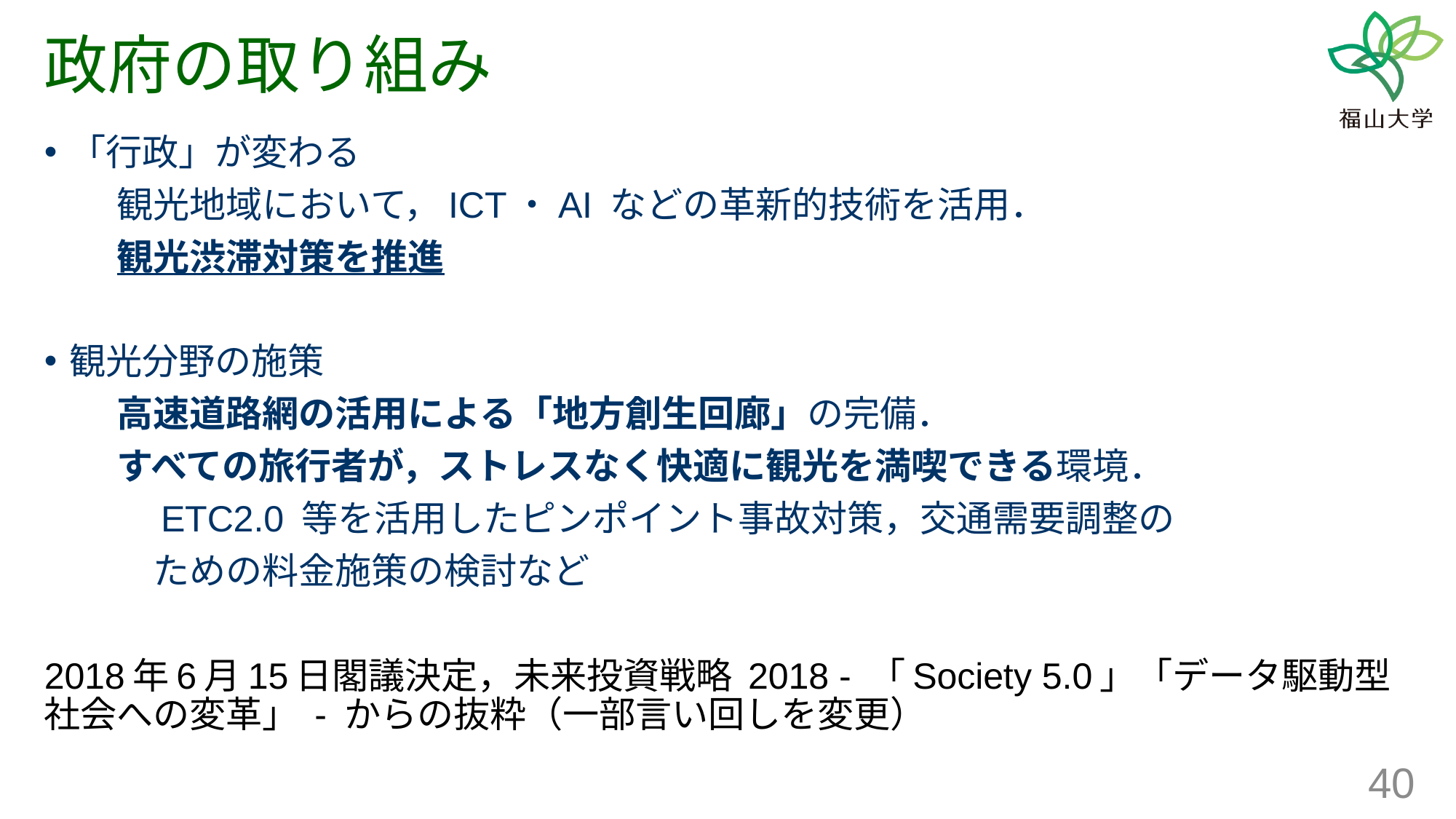

# 政府の取り組み
「行政」が変わる
　　観光地域において，ICT・AI などの革新的技術を活用．
　　観光渋滞対策を推進

観光分野の施策
　　高速道路網の活用による「地方創生回廊」の完備．
　　すべての旅行者が，ストレスなく快適に観光を満喫できる環境．
　　　ETC2.0 等を活用したピンポイント事故対策，交通需要調整の
　　　ための料金施策の検討など

2018年6月15日閣議決定，未来投資戦略 2018 - 「Society 5.0」「データ駆動型社会への変革」 - からの抜粋（一部言い回しを変更）
40